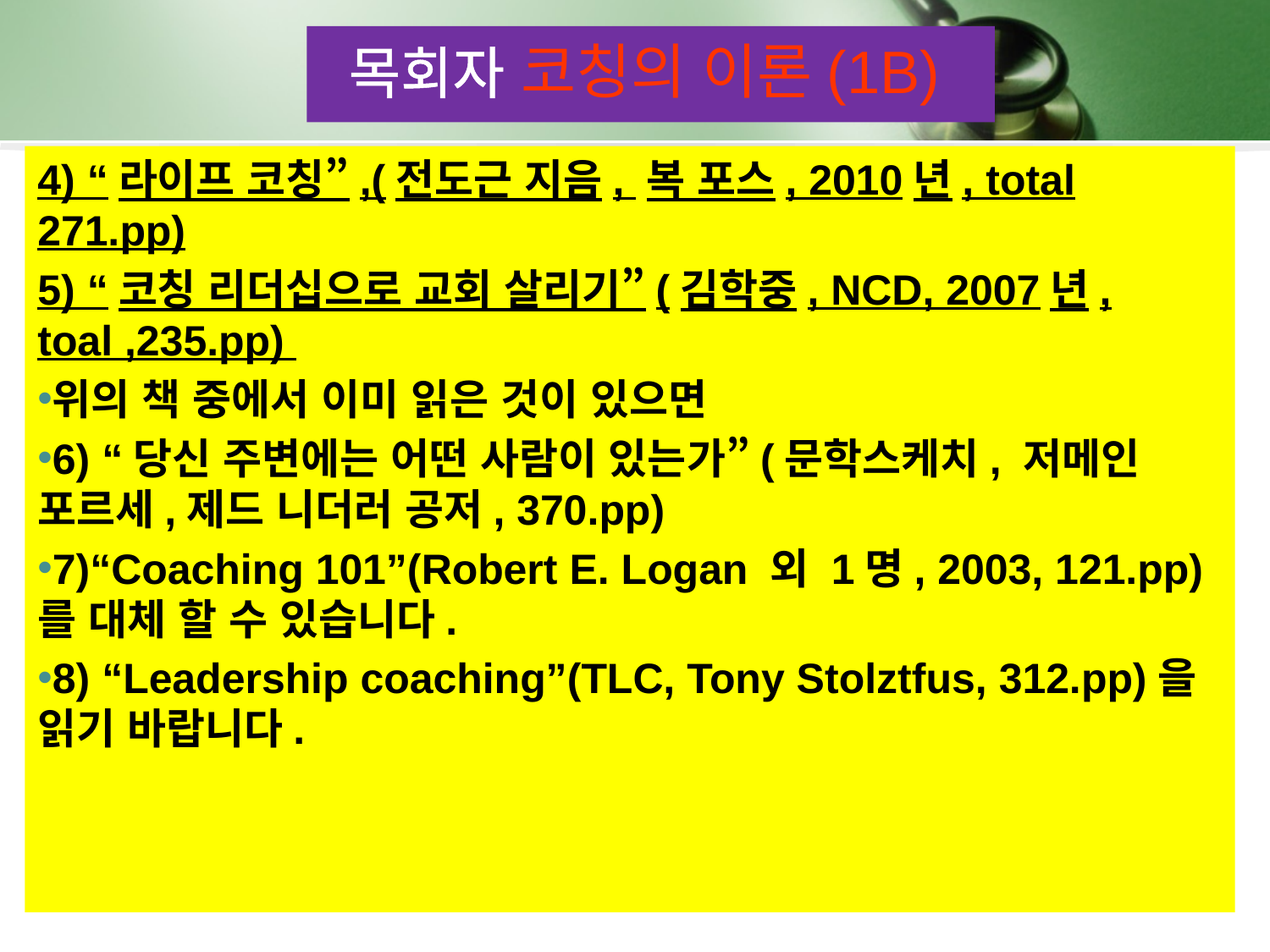

목회자 코칭의 이론(1B)
4) “라이프 코칭”,(전도근 지음, 복 포스, 2010년, total 271.pp)
5) “코칭 리더십으로 교회 살리기”(김학중, NCD, 2007년, toal ,235.pp)
위의 책 중에서 이미 읽은 것이 있으면
6) “당신 주변에는 어떤 사람이 있는가”(문학스케치, 저메인 포르세,제드 니더러 공저, 370.pp)
7)“Coaching 101”(Robert E. Logan 외 1명, 2003, 121.pp)를 대체 할 수 있습니다.
8) “Leadership coaching”(TLC, Tony Stolztfus, 312.pp)을 읽기 바랍니다.